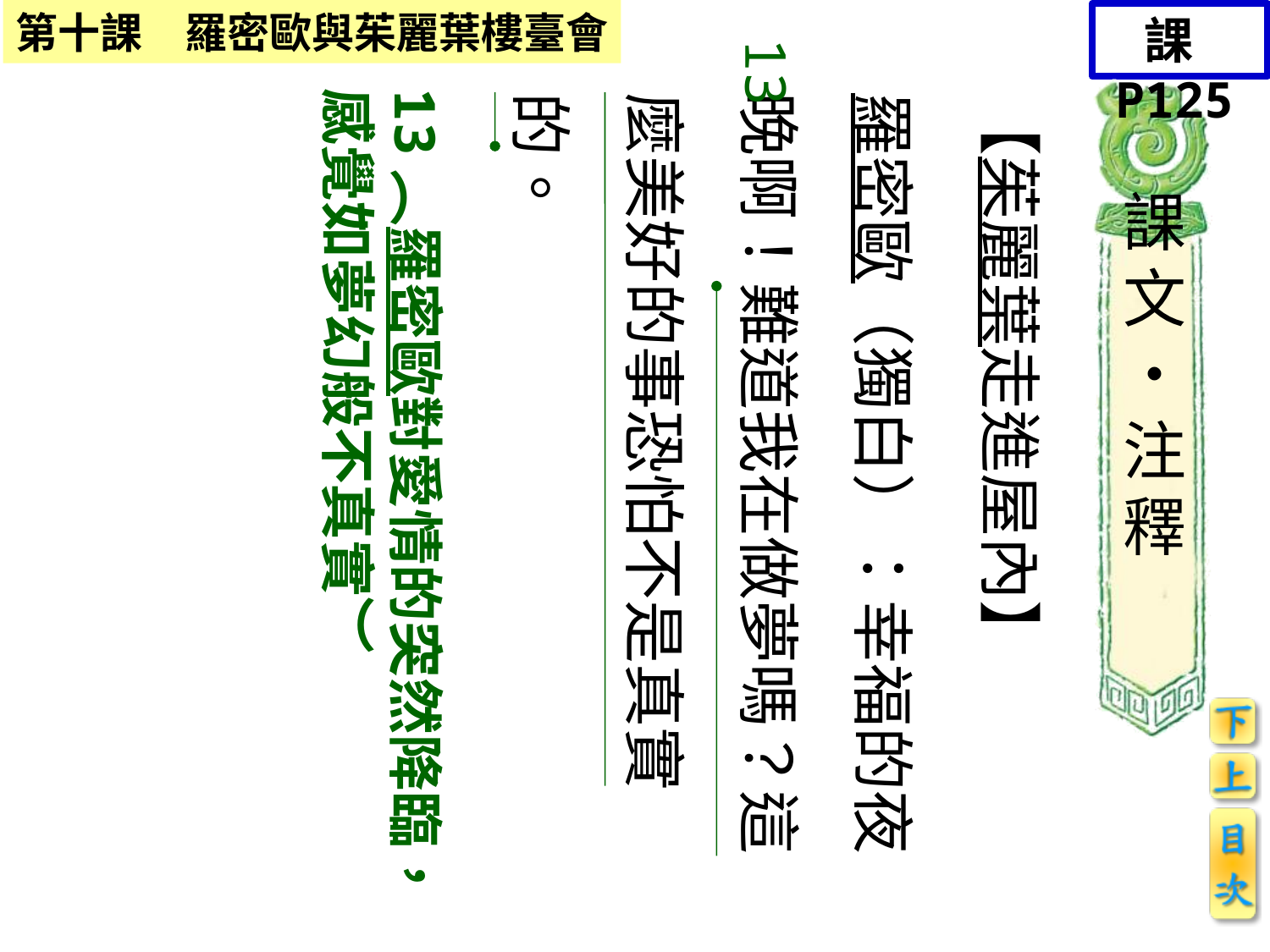

課P125
13
13︵羅密歐對愛情的突然降臨，感覺如夢幻般不真實︶
【茱麗葉走進屋內】
羅密歐（獨白）：幸福的夜晚啊！難道我在做夢嗎？這麼美好的事恐怕不是真實的。

課文‧注釋